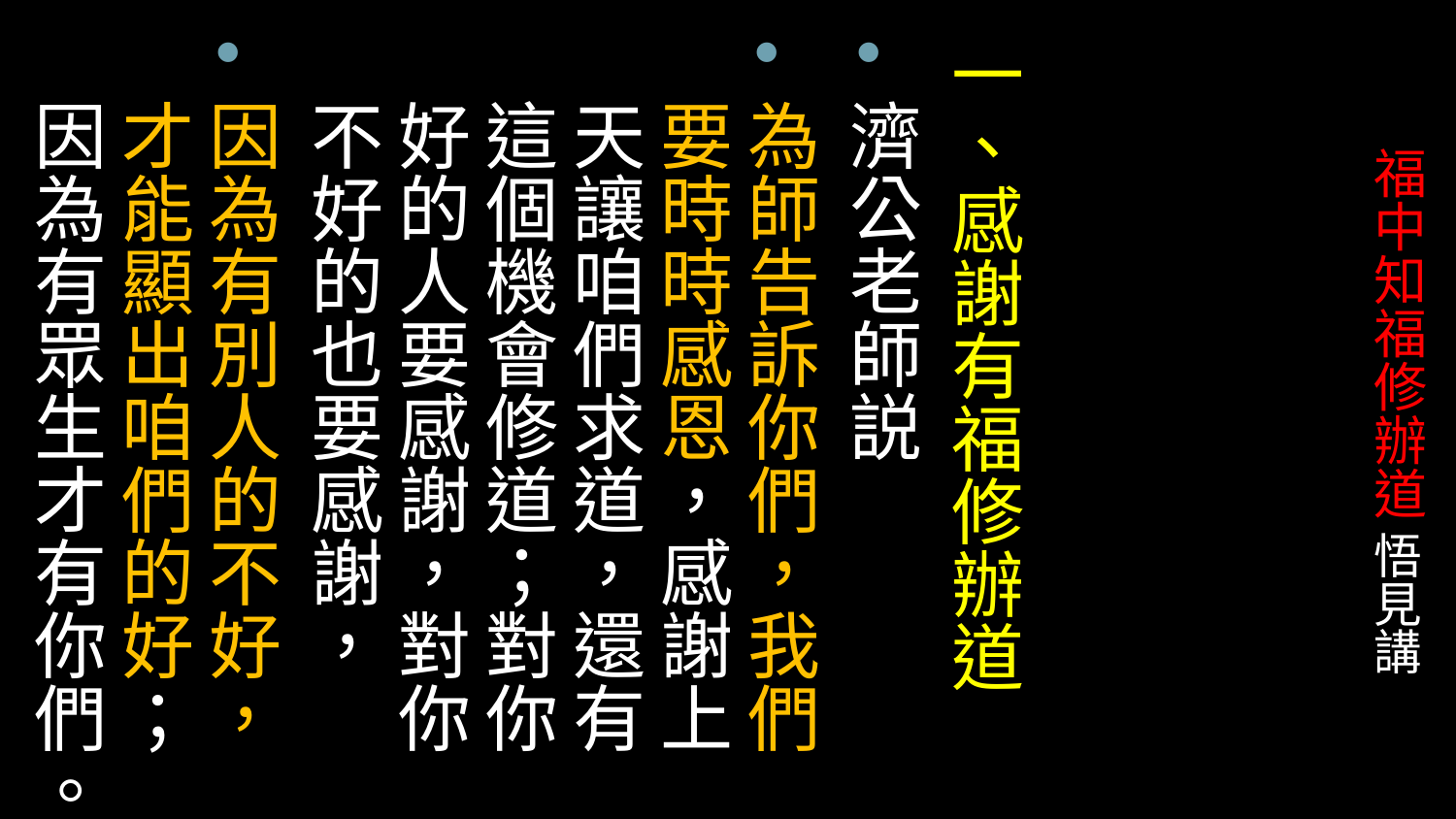

一、感謝有福修辦道
濟公老師説
為師告訴你們，我們要時時感恩，感謝上天讓咱們求道，還有這個機會修道；對你好的人要感謝，對你不好的也要感謝，
因為有別人的不好，才能顯出咱們的好；因為有眾生才有你們。
# 福中知福修辦道 悟見講